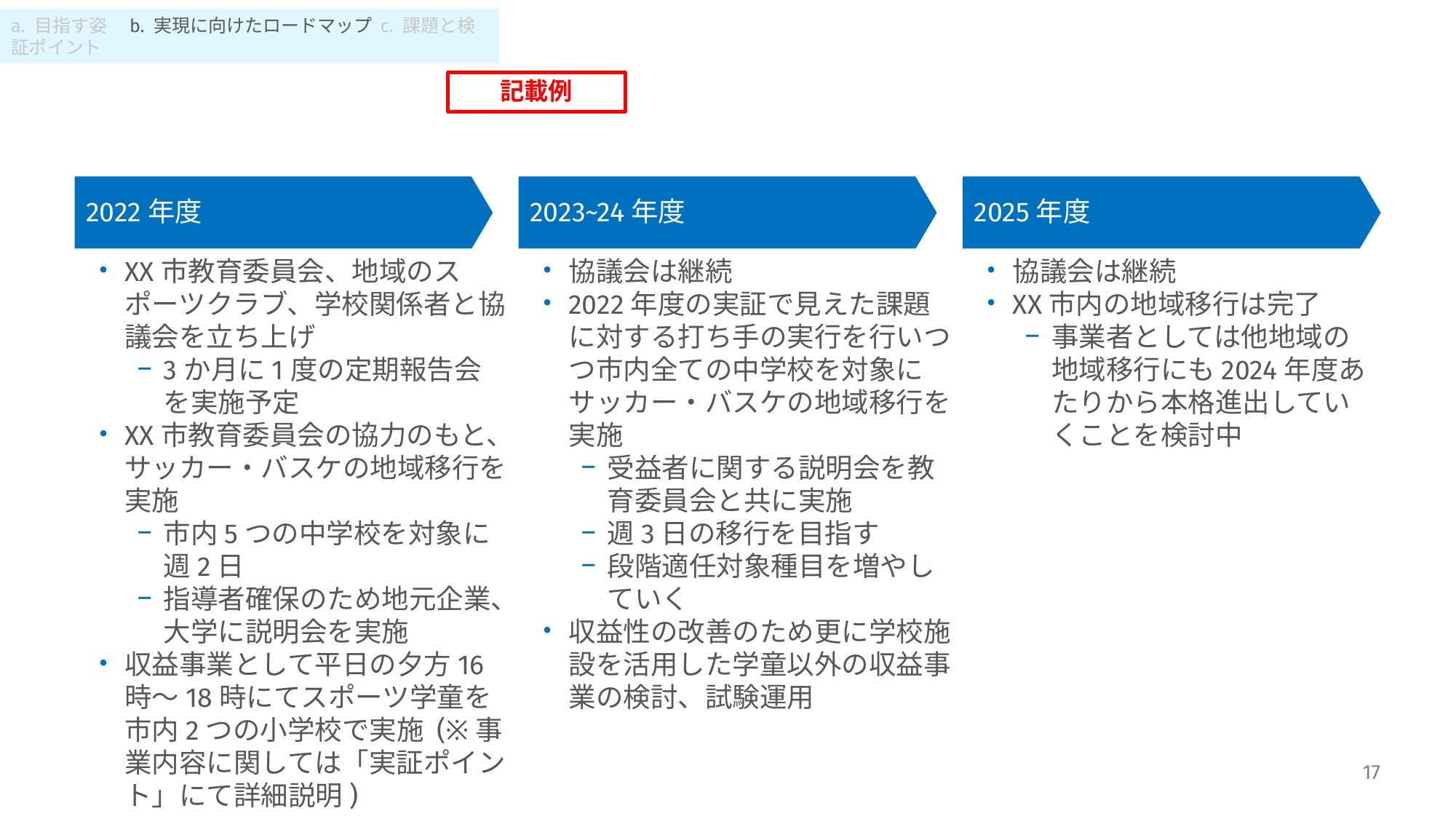

a. 目指す姿　b. 実現に向けたロードマップ c. 課題と検証ポイント
記載例
# 2. 目指す地域移行の姿 b. 実現に向けたロードマップ
2022年度
2023~24年度
2025年度
XX市教育委員会、地域のスポーツクラブ、学校関係者と協議会を立ち上げ
3か月に1度の定期報告会を実施予定
XX市教育委員会の協力のもと、サッカー・バスケの地域移行を実施
市内5つの中学校を対象に週2日
指導者確保のため地元企業、大学に説明会を実施
収益事業として平日の夕方16時～18時にてスポーツ学童を市内2つの小学校で実施 (※事業内容に関しては「実証ポイント」にて詳細説明)
協議会は継続
2022年度の実証で見えた課題に対する打ち手の実行を行いつつ市内全ての中学校を対象にサッカー・バスケの地域移行を実施
受益者に関する説明会を教育委員会と共に実施
週3日の移行を目指す
段階適任対象種目を増やしていく
収益性の改善のため更に学校施設を活用した学童以外の収益事業の検討、試験運用
協議会は継続
XX市内の地域移行は完了
事業者としては他地域の地域移行にも2024年度あたりから本格進出していくことを検討中